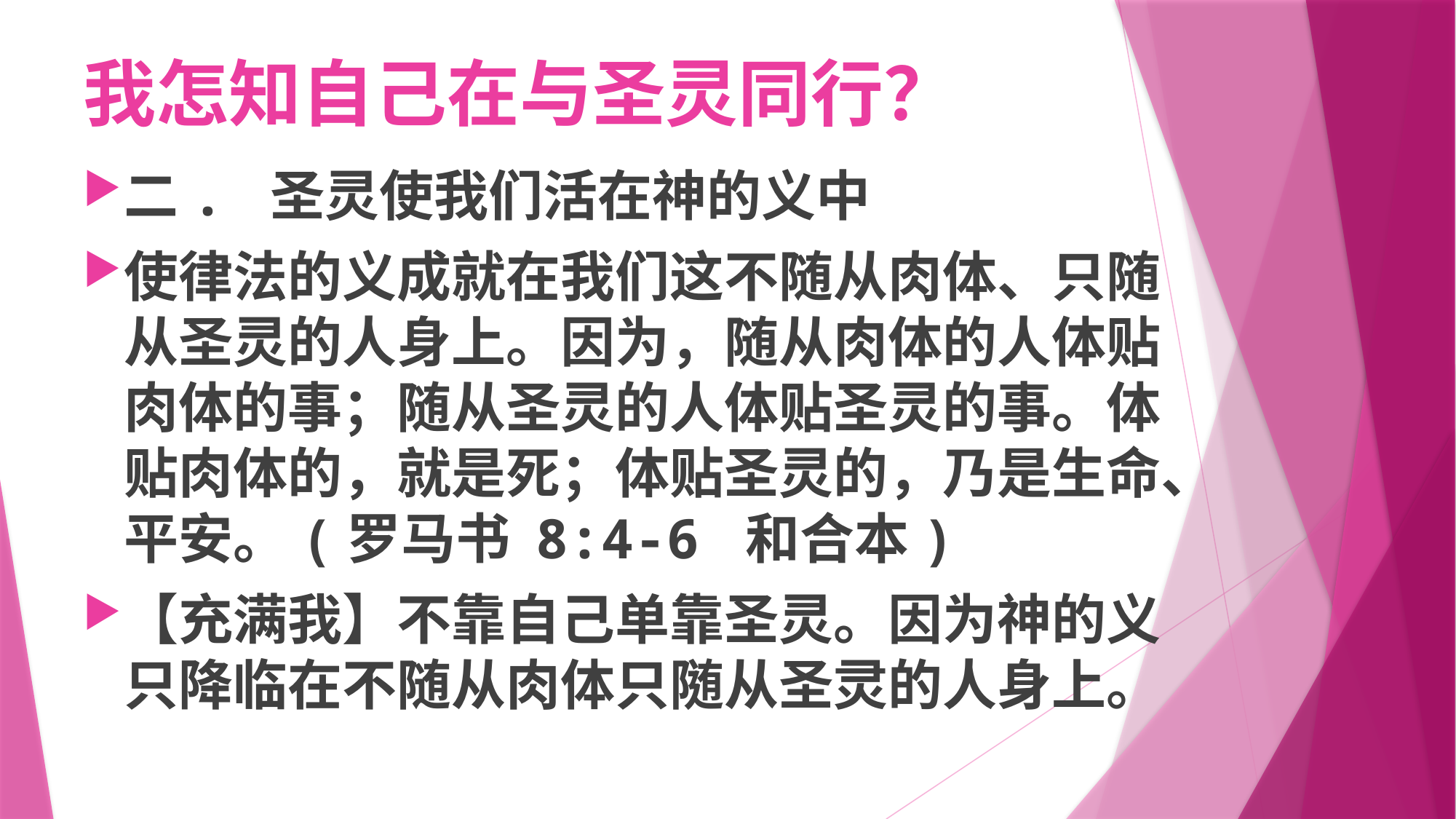

# 我怎知自己在与圣灵同行？
二. 圣灵使我们活在神的义中
使律法的义成就在我们这不随从肉体、只随从圣灵的人身上。因为，随从肉体的人体贴肉体的事；随从圣灵的人体贴圣灵的事。体贴肉体的，就是死；体贴圣灵的，乃是生命、平安。(罗马书 8:4-6 和合本)
【充满我】不靠自己单靠圣灵。因为神的义只降临在不随从肉体只随从圣灵的人身上。